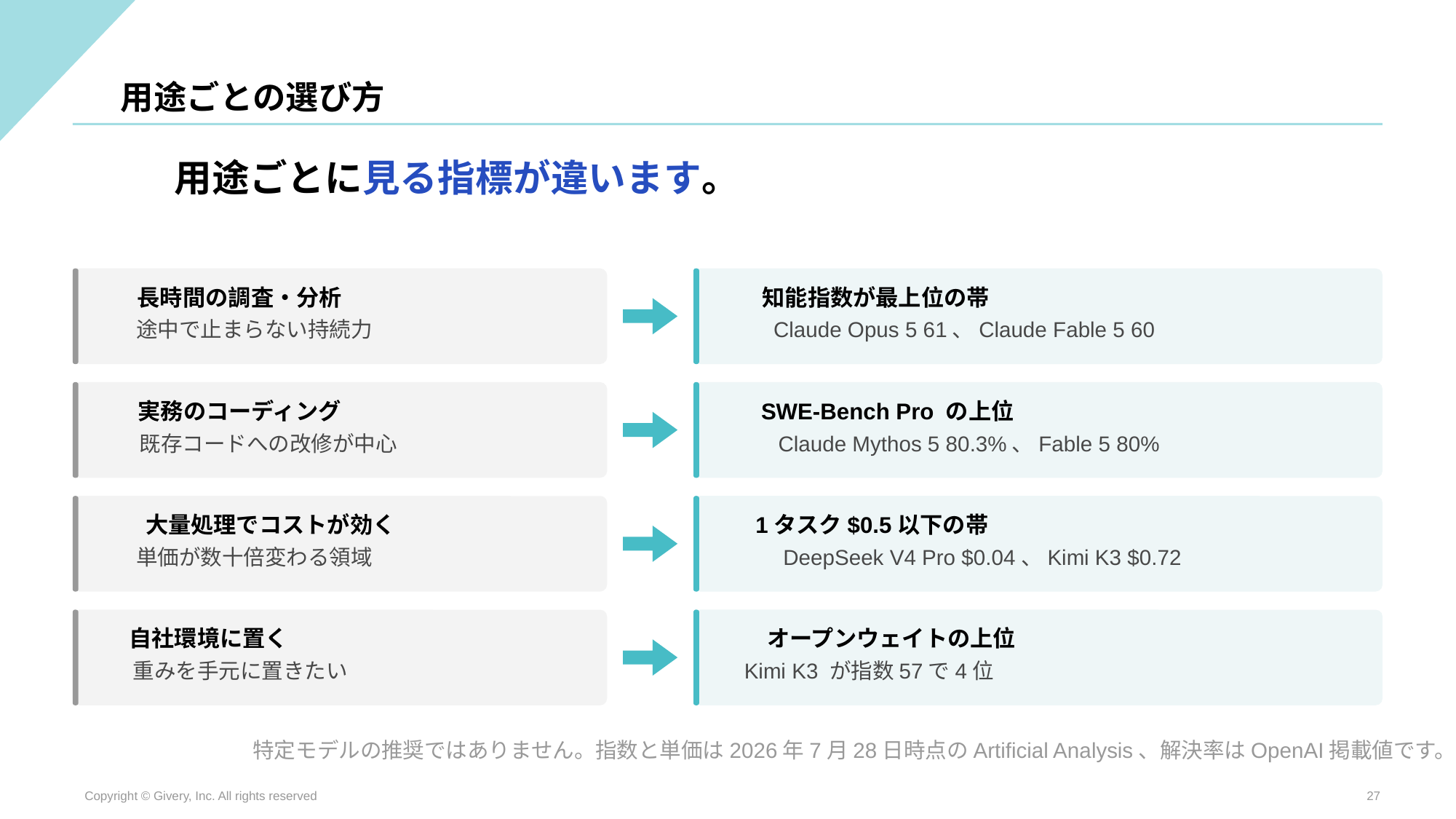

用途ごとの選び方

用途ごとに見る指標が違います。

長時間の調査・分析
知能指数が最上位の帯

途中で止まらない持続力
Claude Opus 5 61、Claude Fable 5 60

実務のコーディング
SWE-Bench Pro の上位

既存コードへの改修が中心
Claude Mythos 5 80.3%、Fable 5 80%

大量処理でコストが効く
1タスク$0.5以下の帯

単価が数十倍変わる領域
DeepSeek V4 Pro $0.04、Kimi K3 $0.72

自社環境に置く
オープンウェイトの上位

重みを手元に置きたい
Kimi K3 が指数57で4位
特定モデルの推奨ではありません。指数と単価は2026年7月28日時点のArtificial Analysis、解決率はOpenAI掲載値です。
Copyright © Givery, Inc. All rights reserved
27